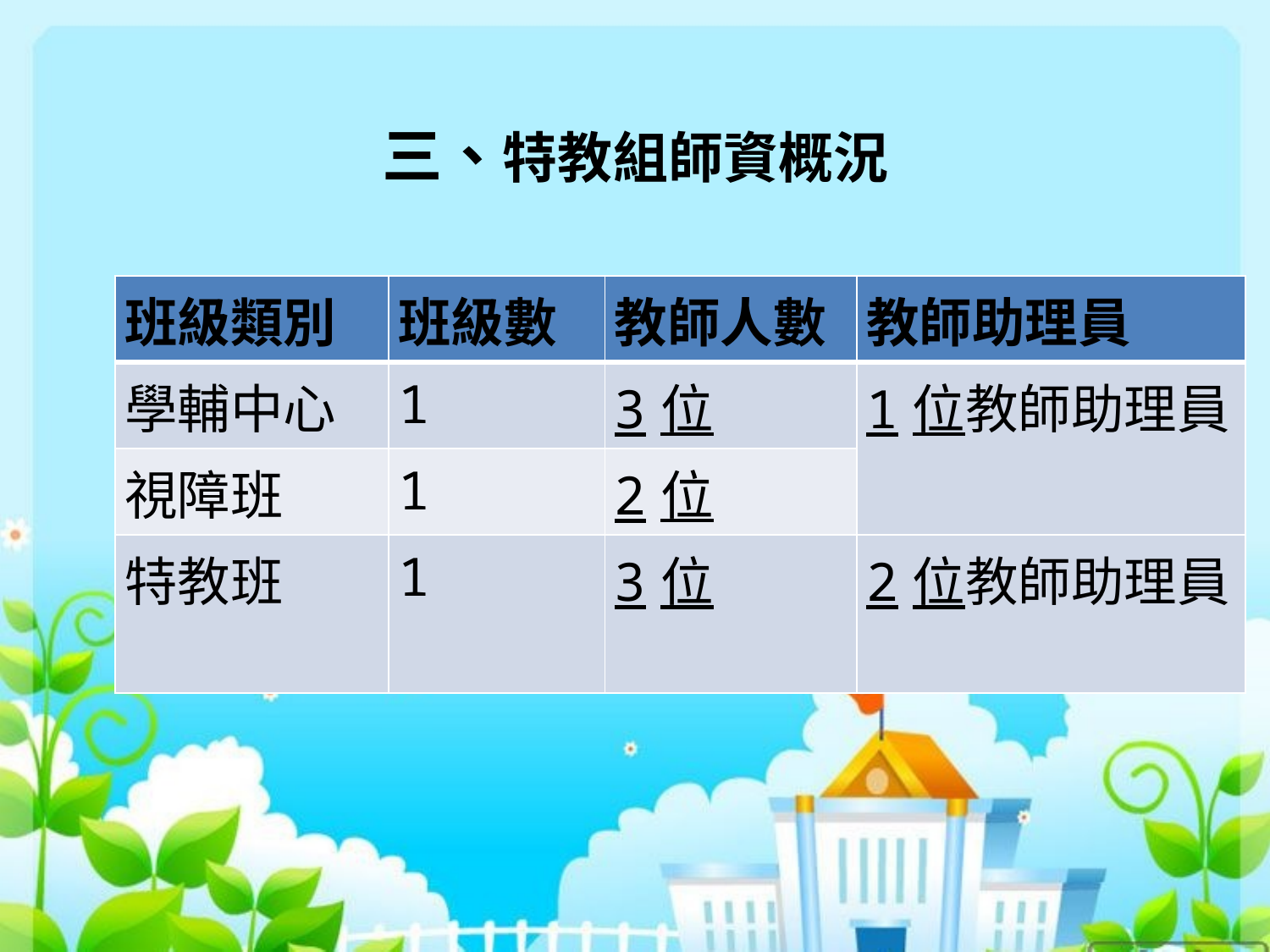

# 三、特教組師資概況
| 班級類別 | 班級數 | 教師人數 | 教師助理員 |
| --- | --- | --- | --- |
| 學輔中心 | 1 | 3位 | 1位教師助理員 |
| 視障班 | 1 | 2位 |  |
| 特教班 | 1 | 3位 | 2位教師助理員 |